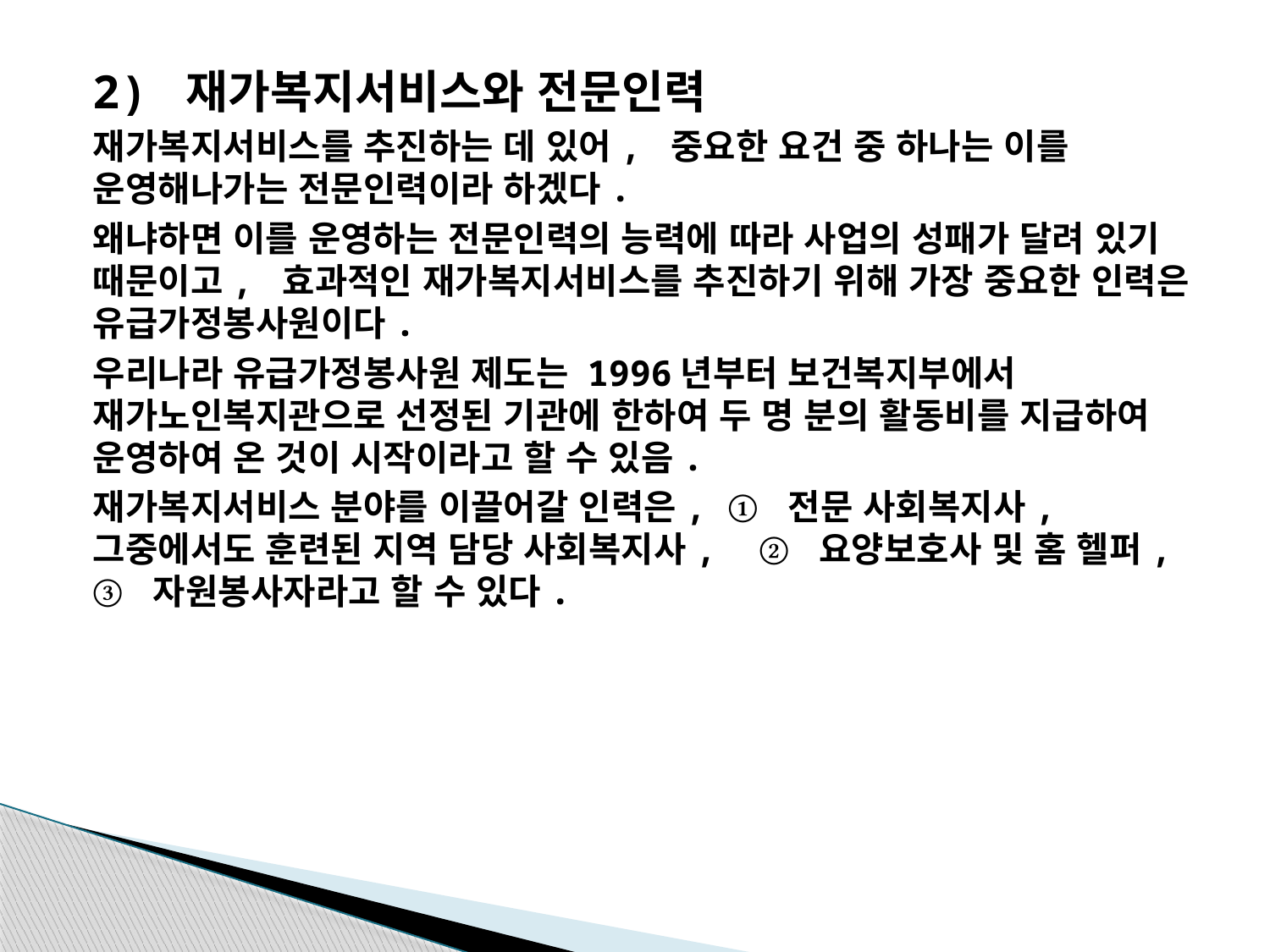

2) 재가복지서비스와 전문인력
재가복지서비스를 추진하는 데 있어, 중요한 요건 중 하나는 이를 운영해나가는 전문인력이라 하겠다.
왜냐하면 이를 운영하는 전문인력의 능력에 따라 사업의 성패가 달려 있기 때문이고, 효과적인 재가복지서비스를 추진하기 위해 가장 중요한 인력은 유급가정봉사원이다.
우리나라 유급가정봉사원 제도는 1996년부터 보건복지부에서 재가노인복지관으로 선정된 기관에 한하여 두 명 분의 활동비를 지급하여 운영하여 온 것이 시작이라고 할 수 있음.
재가복지서비스 분야를 이끌어갈 인력은, ① 전문 사회복지사, 그중에서도 훈련된 지역 담당 사회복지사,  ② 요양보호사 및 홈 헬퍼, ③ 자원봉사자라고 할 수 있다.